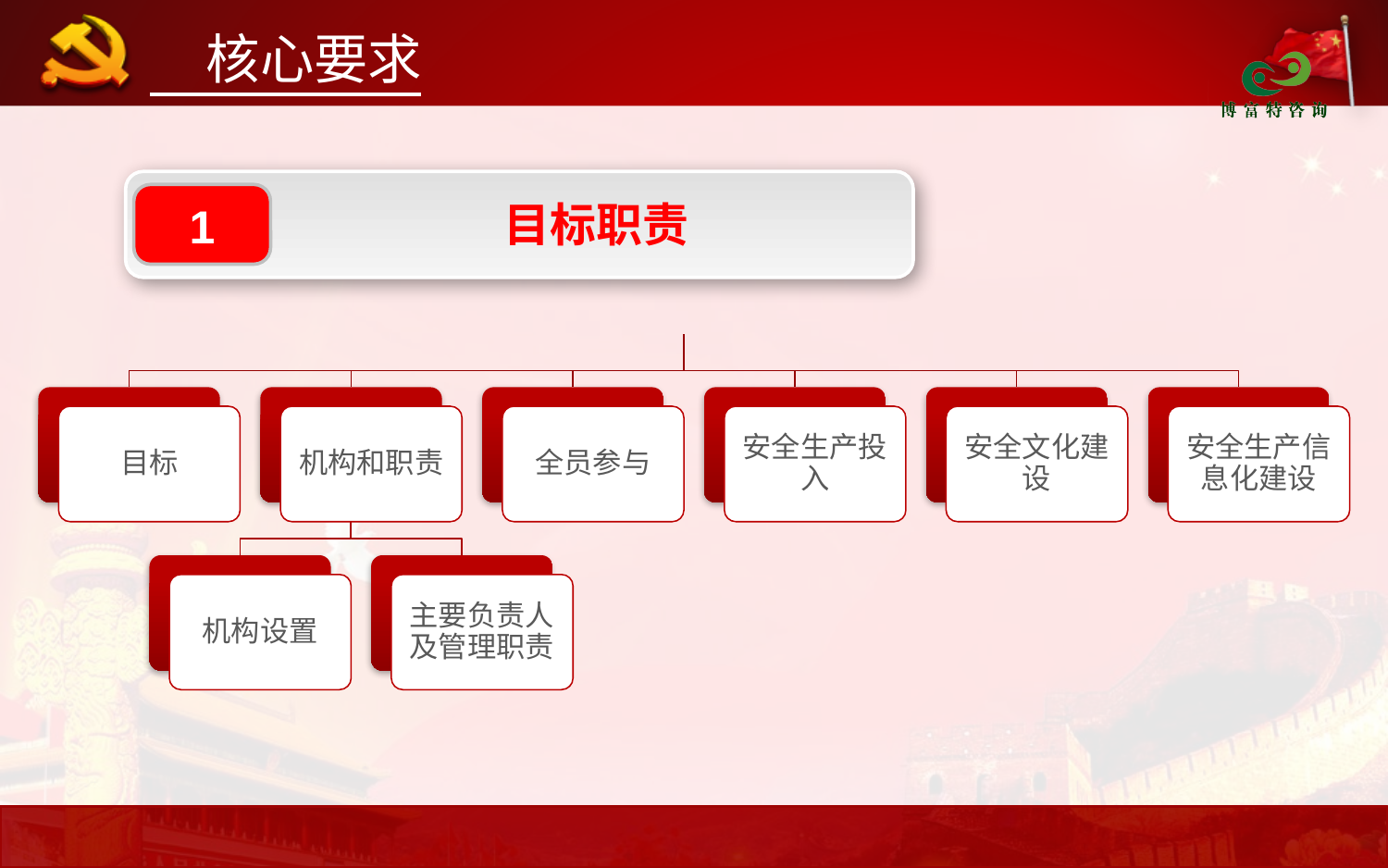

核心要求

目标职责
1

目标
机构和职责
全员参与
安全生产投入
安全文化建设
安全生产信息化建设

机构设置
主要负责人及管理职责